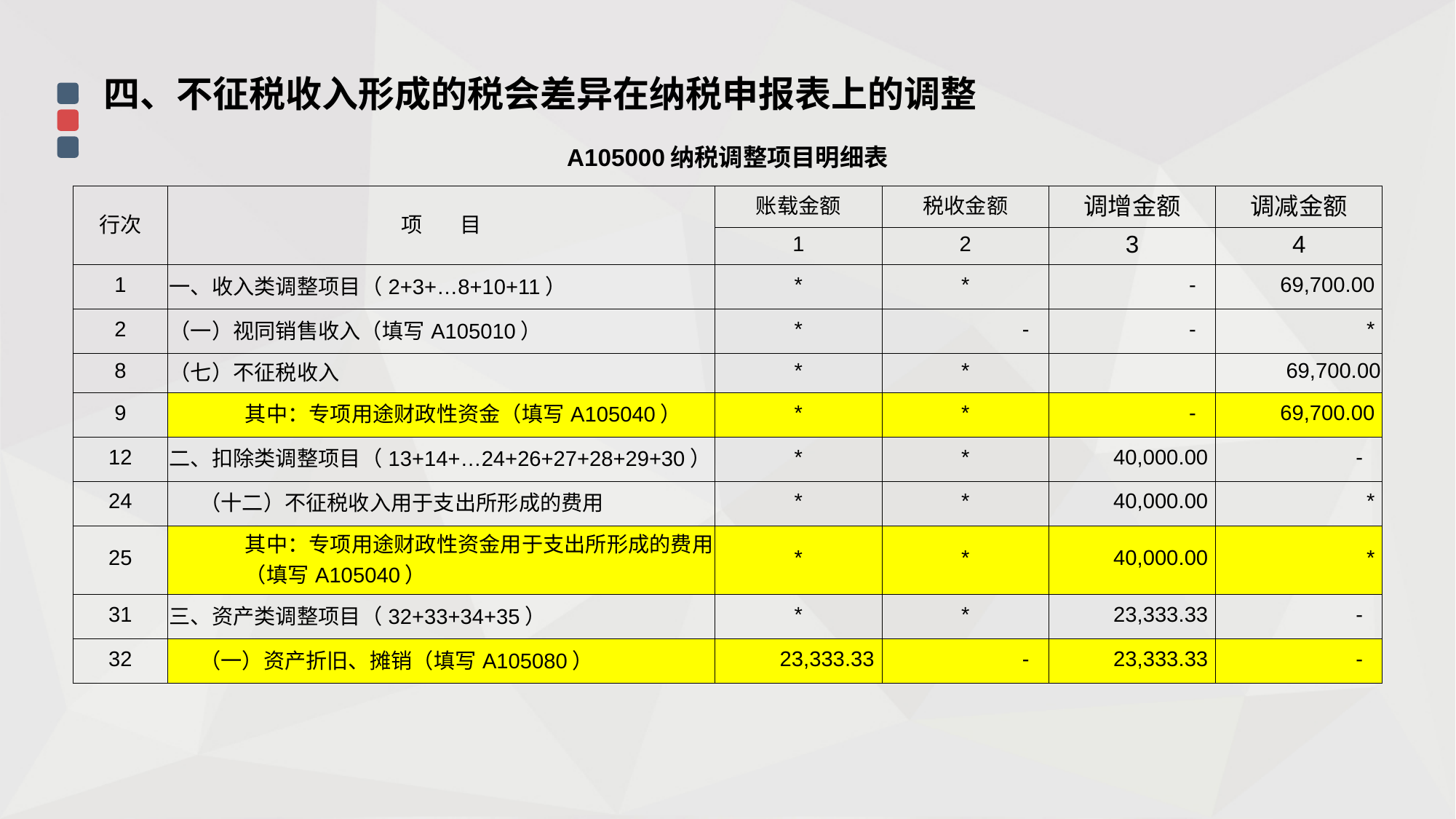

四、不征税收入形成的税会差异在纳税申报表上的调整
| A105000纳税调整项目明细表 |  |  |  |  |  |
| --- | --- | --- | --- | --- | --- |
| 行次 | 项 目 | 账载金额 | 税收金额 | 调增金额 | 调减金额 |
|  |  | 1 | 2 | 3 | 4 |
| 1 | 一、收入类调整项目（2+3+…8+10+11） | \* | \* | - | 69,700.00 |
| 2 | （一）视同销售收入（填写A105010） | \* | - | - | \* |
| 8 | （七）不征税收入 | \* | \* |  | 69,700.00 |
| 9 | 其中：专项用途财政性资金（填写A105040） | \* | \* | - | 69,700.00 |
| 12 | 二、扣除类调整项目（13+14+…24+26+27+28+29+30） | \* | \* | 40,000.00 | - |
| 24 | （十二）不征税收入用于支出所形成的费用 | \* | \* | 40,000.00 | \* |
| 25 | 其中：专项用途财政性资金用于支出所形成的费用（填写A105040） | \* | \* | 40,000.00 | \* |
| 31 | 三、资产类调整项目（32+33+34+35） | \* | \* | 23,333.33 | - |
| 32 | （一）资产折旧、摊销（填写A105080） | 23,333.33 | - | 23,333.33 | - |